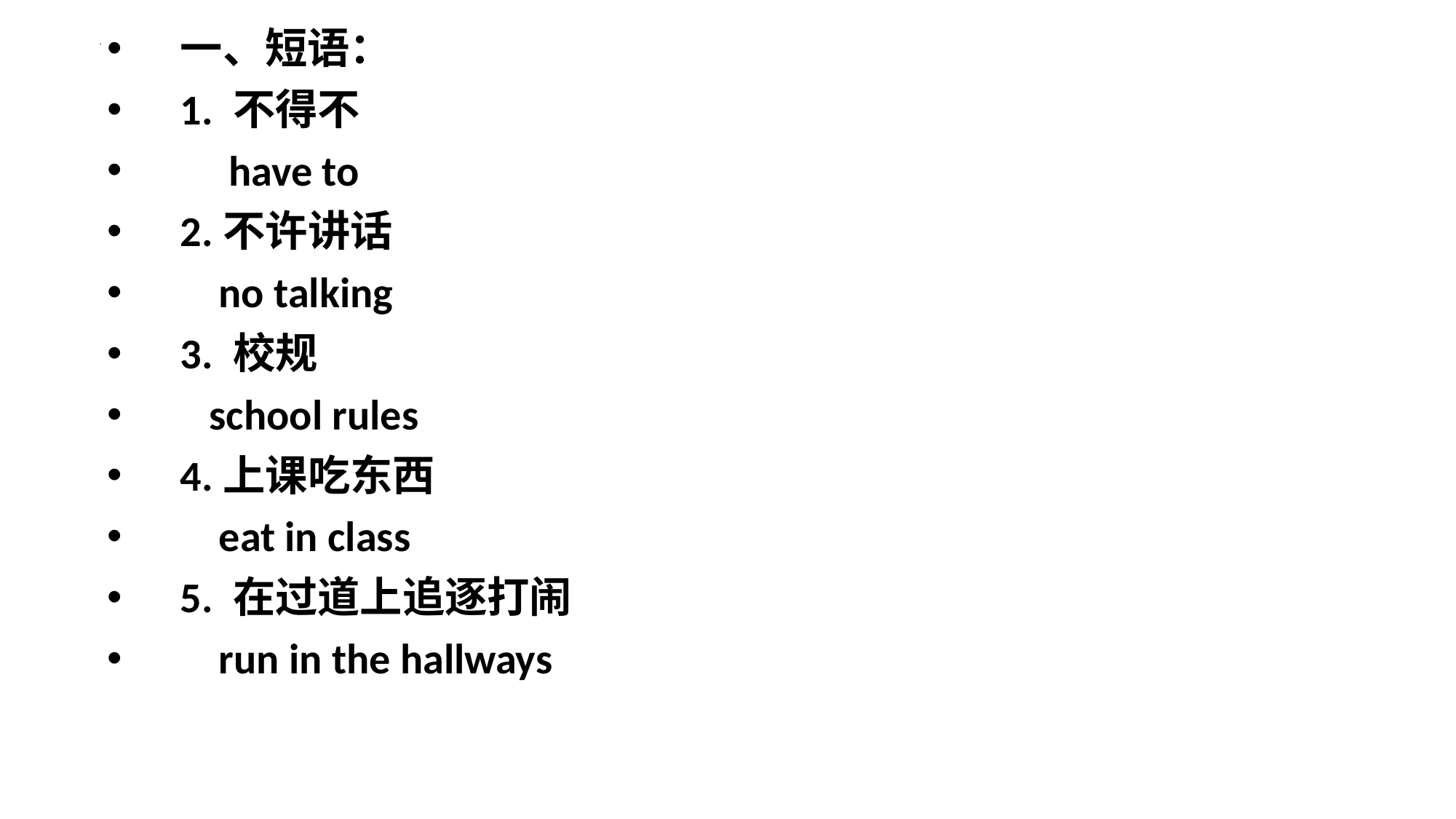

一、短语：
1. 不得不
     have to
2.不许讲话
    no talking
3. 校规
   school rules
4.上课吃东西
    eat in class
5. 在过道上追逐打闹
    run in the hallways